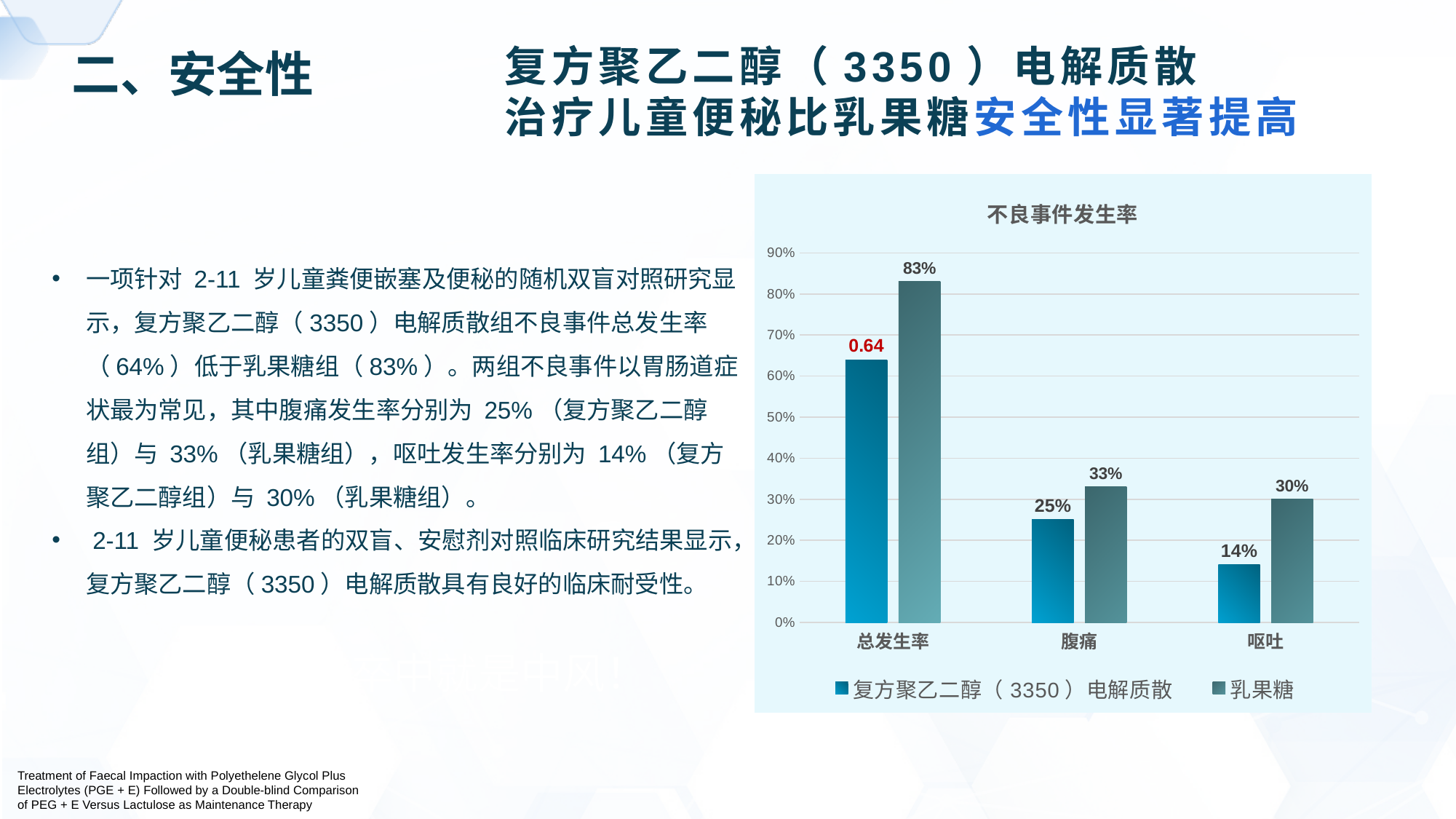

# 复方聚乙二醇（3350）电解质散 治疗儿童便秘比乳果糖安全性显著提高
二、安全性

### Chart: 不良事件发生率

| Category | 复方聚乙二醇（3350）电解质散 | 乳果糖 |
|---|---|---|
| 总发生率 | 0.64 | 0.83 |
| 腹痛 | 0.25 | 0.33 |
| 呕吐 | 0.14 | 0.3 |
一项针对 2-11 岁儿童粪便嵌塞及便秘的随机双盲对照研究显示，复方聚乙二醇（3350）电解质散组不良事件总发生率（64%）低于乳果糖组（83%）。两组不良事件以胃肠道症状最为常见，其中腹痛发生率分别为 25%（复方聚乙二醇组）与 33%（乳果糖组），呕吐发生率分别为 14%（复方聚乙二醇组）与 30%（乳果糖组）。
 2-11 岁儿童便秘患者的双盲、安慰剂对照临床研究结果显示，复方聚乙二醇（3350）电解质散具有良好的临床耐受性。
脑卒中就是中风！
Treatment of Faecal Impaction with Polyethelene Glycol Plus
Electrolytes (PGE + E) Followed by a Double-blind Comparison
of PEG + E Versus Lactulose as Maintenance Therapy